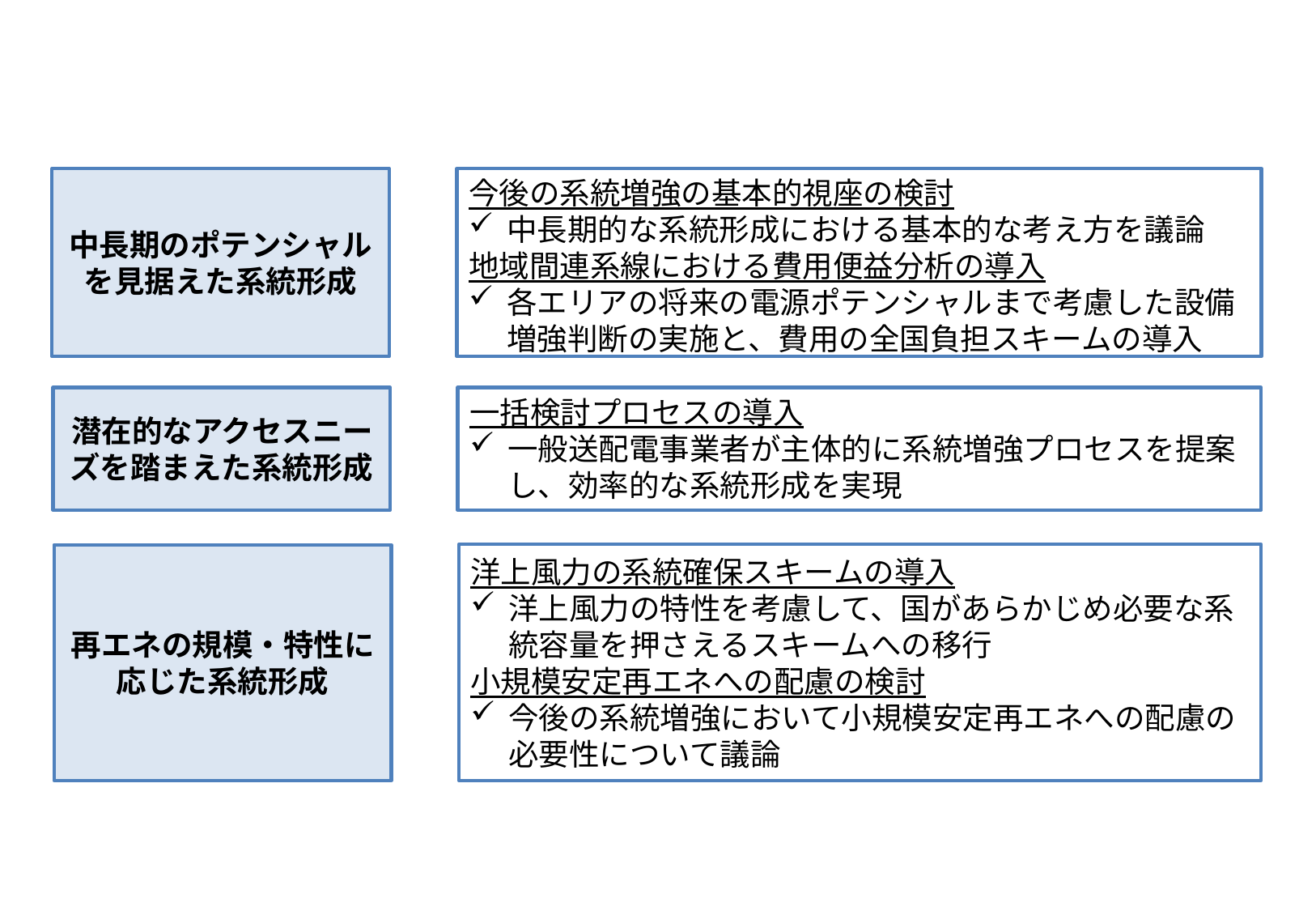

中長期のポテンシャルを見据えた系統形成
今後の系統増強の基本的視座の検討
中長期的な系統形成における基本的な考え方を議論
地域間連系線における費用便益分析の導入
各エリアの将来の電源ポテンシャルまで考慮した設備増強判断の実施と、費用の全国負担スキームの導入

潜在的なアクセスニーズを踏まえた系統形成
一括検討プロセスの導入
一般送配電事業者が主体的に系統増強プロセスを提案し、効率的な系統形成を実現

再エネの規模・特性に応じた系統形成
洋上風力の系統確保スキームの導入
洋上風力の特性を考慮して、国があらかじめ必要な系統容量を押さえるスキームへの移行
小規模安定再エネへの配慮の検討
今後の系統増強において小規模安定再エネへの配慮の必要性について議論